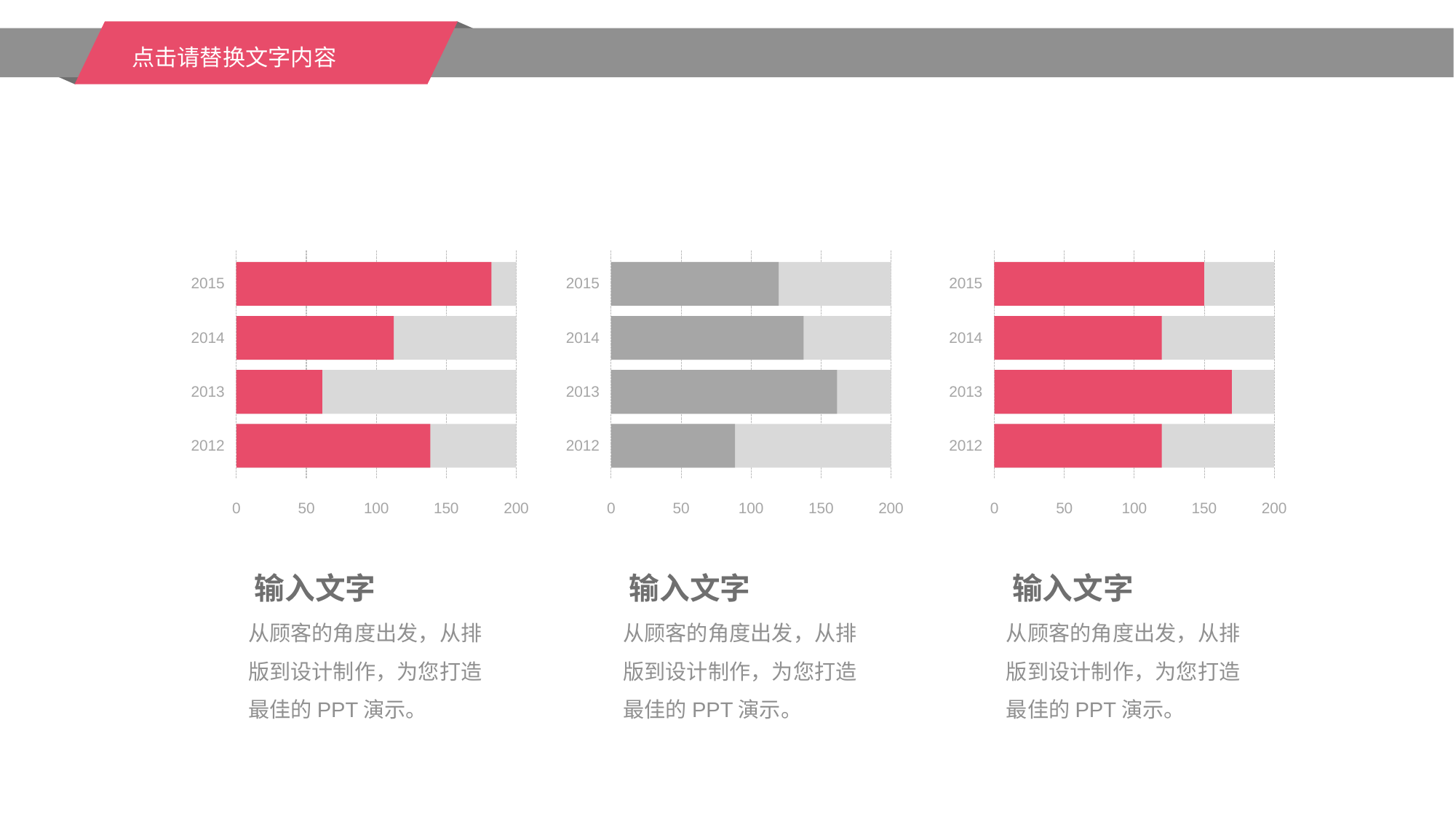

点击请替换文字内容

2015

2014

2013

2012
0
50
100
150
200

2015

2014

2013

2012
0
50
100
150
200

2015

2014

2013

2012
0
50
100
150
200
输入文字
输入文字
输入文字
从顾客的角度出发，从排版到设计制作，为您打造最佳的PPT演示。
从顾客的角度出发，从排版到设计制作，为您打造最佳的PPT演示。
从顾客的角度出发，从排版到设计制作，为您打造最佳的PPT演示。